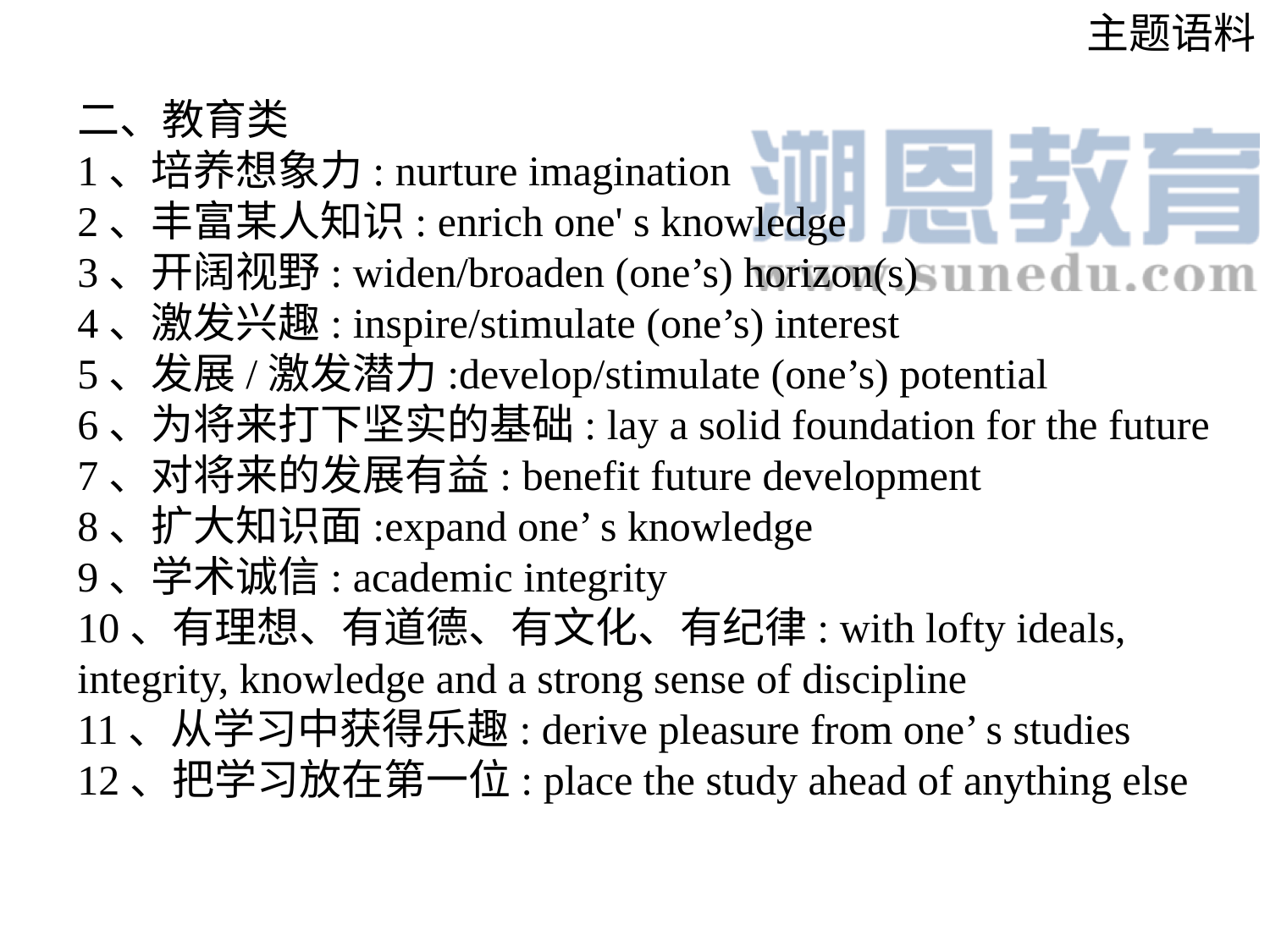

主题语料
二、教育类
1、培养想象力: nurture imagination
2、丰富某人知识: enrich one' s knowledge
3、开阔视野: widen/broaden (one’s) horizon(s)
4、激发兴趣: inspire/stimulate (one’s) interest
5、发展/激发潜力:develop/stimulate (one’s) potential
6、为将来打下坚实的基础: lay a solid foundation for the future
7、对将来的发展有益: benefit future development
8、扩大知识面:expand one’ s knowledge
9、学术诚信: academic integrity
10、有理想、有道德、有文化、有纪律: with lofty ideals, integrity, knowledge and a strong sense of discipline
11、从学习中获得乐趣: derive pleasure from one’ s studies
12、把学习放在第一位: place the study ahead of anything else